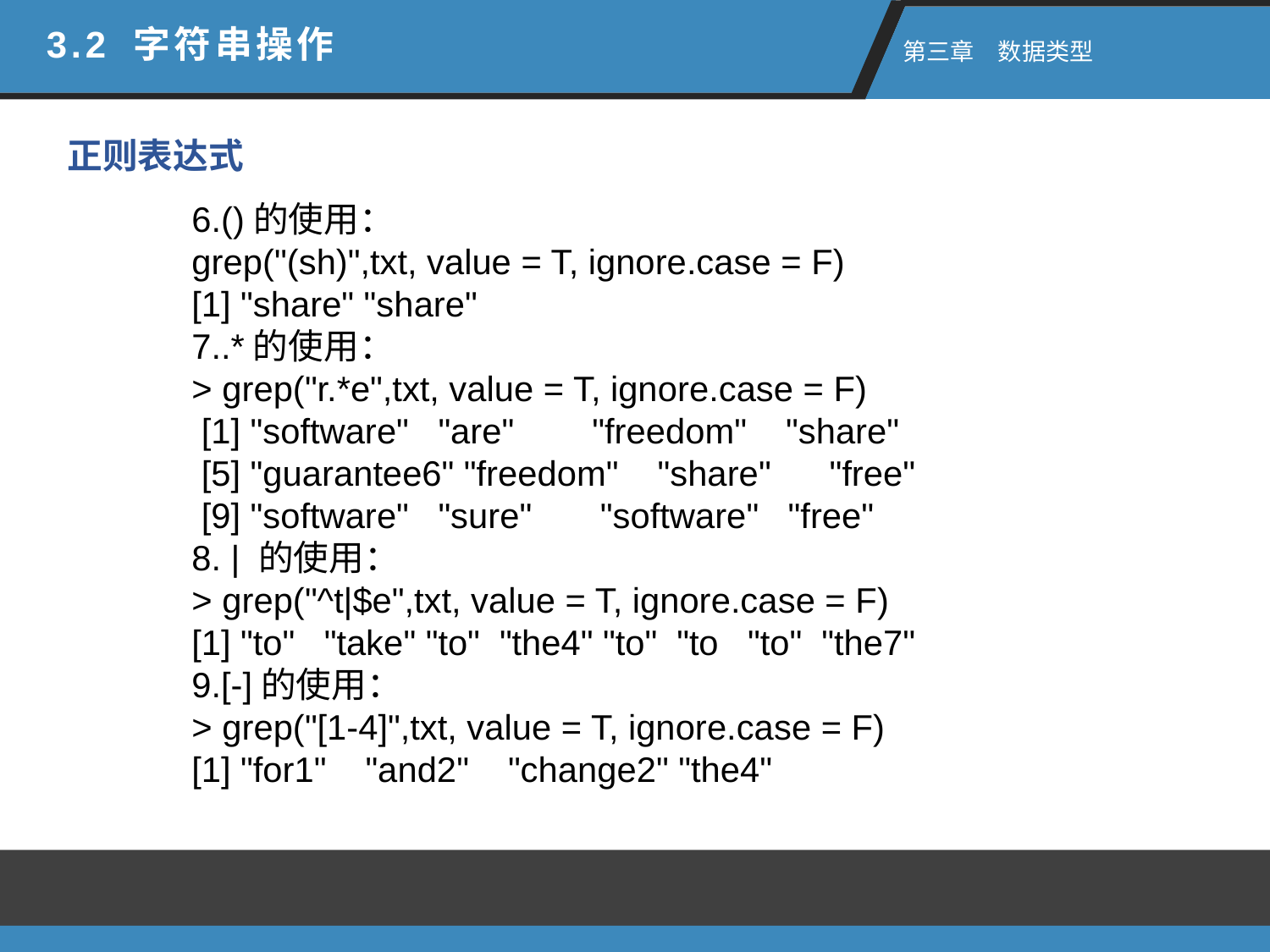

3.2 字符串操作
  第三章　数据类型
正则表达式
6.()的使用：
grep("(sh)",txt, value = T, ignore.case = F)
[1] "share" "share"
7..*的使用：
> grep("r.*e",txt, value = T, ignore.case = F)
 [1] "software"   "are"        "freedom"    "share"
 [5] "guarantee6" "freedom"    "share"      "free"
 [9] "software"   "sure"       "software"   "free"
8. | 的使用：
> grep("^t|$e",txt, value = T, ignore.case = F)
[1] "to"   "take" "to"  "the4" "to"  "to   "to"  "the7"
9.[-]的使用：
> grep("[1-4]",txt, value = T, ignore.case = F)
[1] "for1"    "and2"    "change2" "the4"